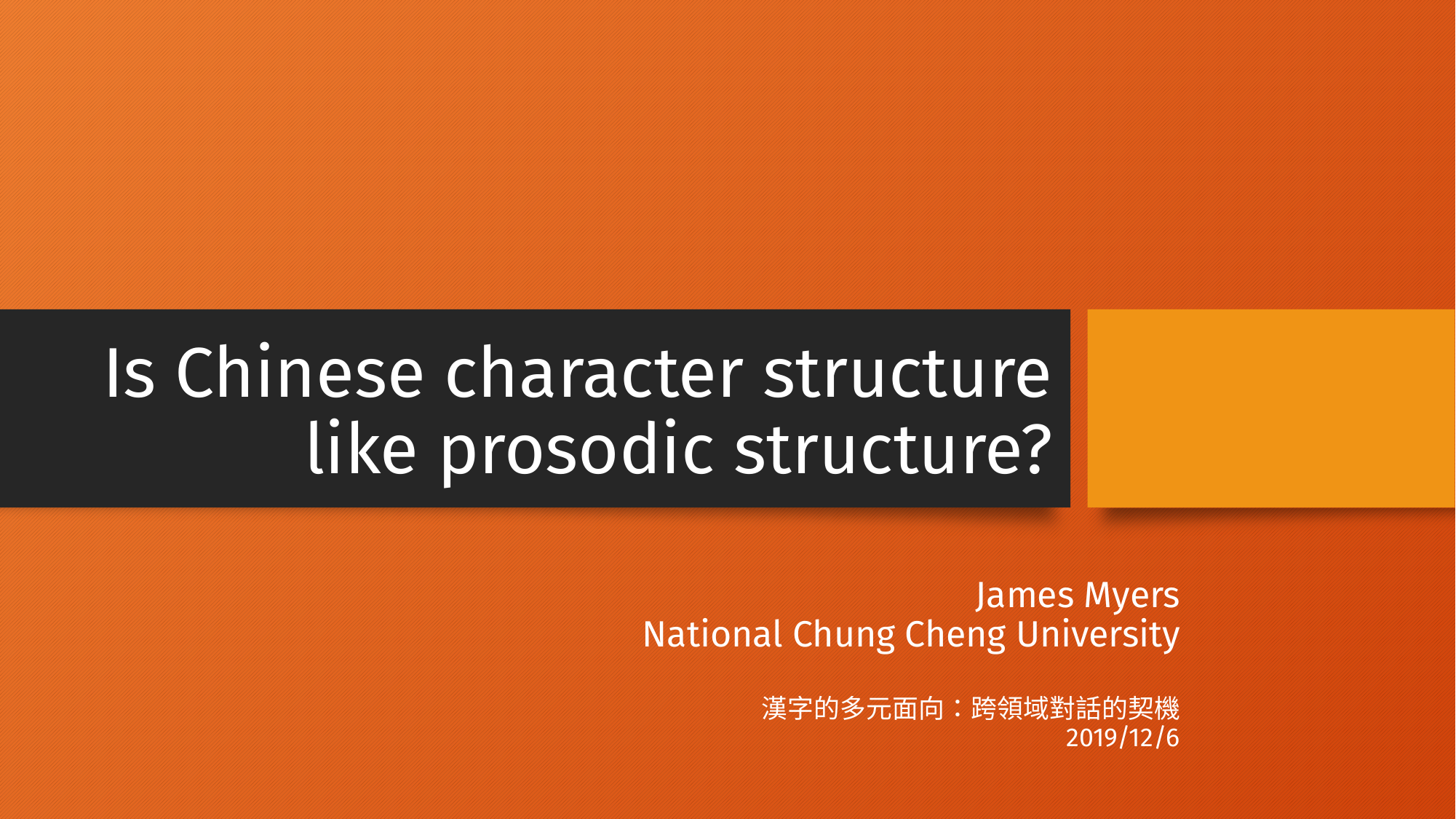

# Is Chinese character structure like prosodic structure?
James Myers
National Chung Cheng University
漢字的多元面向：跨領域對話的契機
2019/12/6